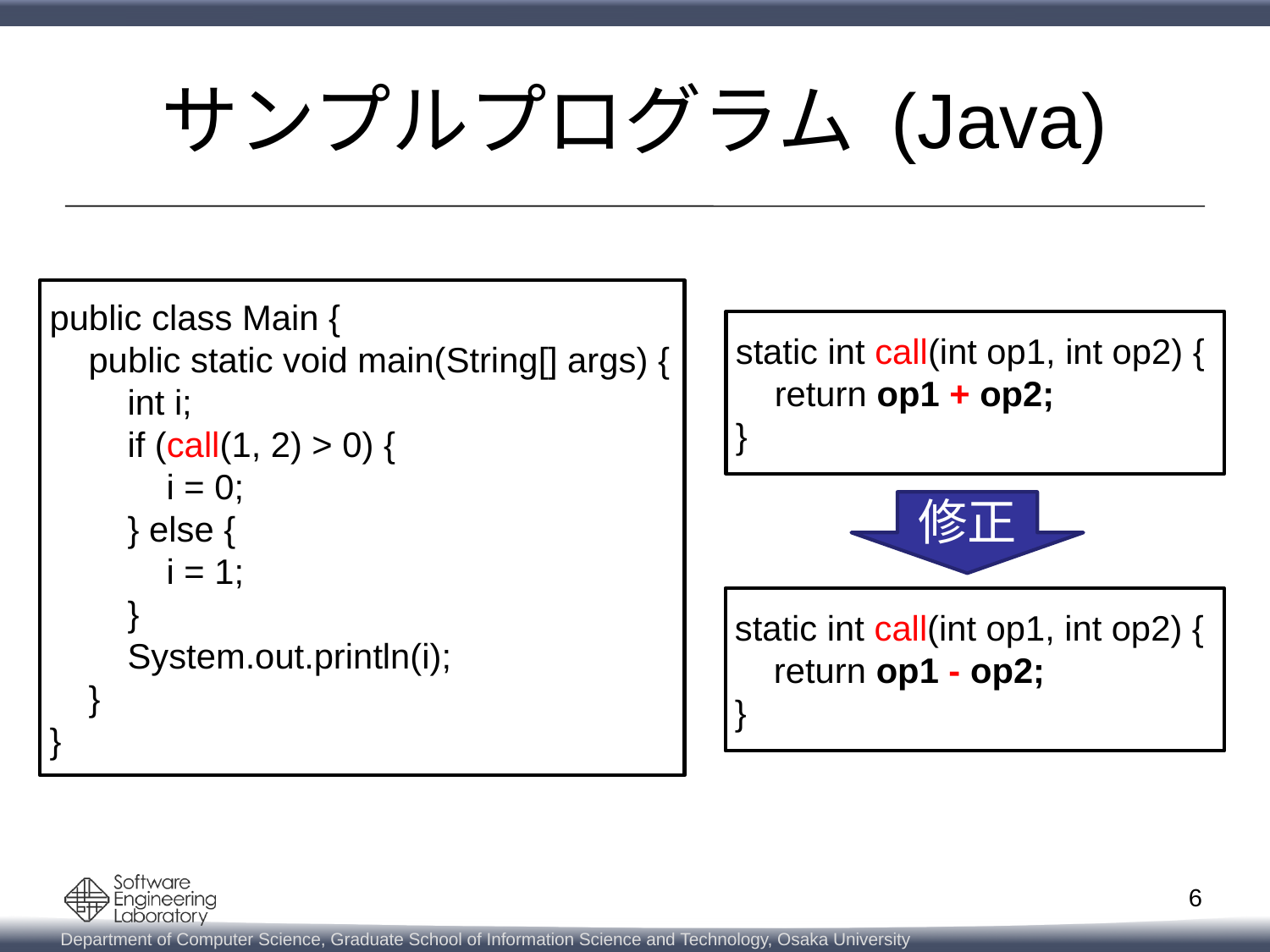

# サンプルプログラム (Java)
public class Main {
    public static void main(String[] args) {
        int i;
        if (call(1, 2) > 0) {
            i = 0;
        } else {
            i = 1;
        }
        System.out.println(i);
    }
}
static int call(int op1, int op2) {
    return op1 + op2;
}
修正
static int call(int op1, int op2) {
    return op1 - op2;
}
6